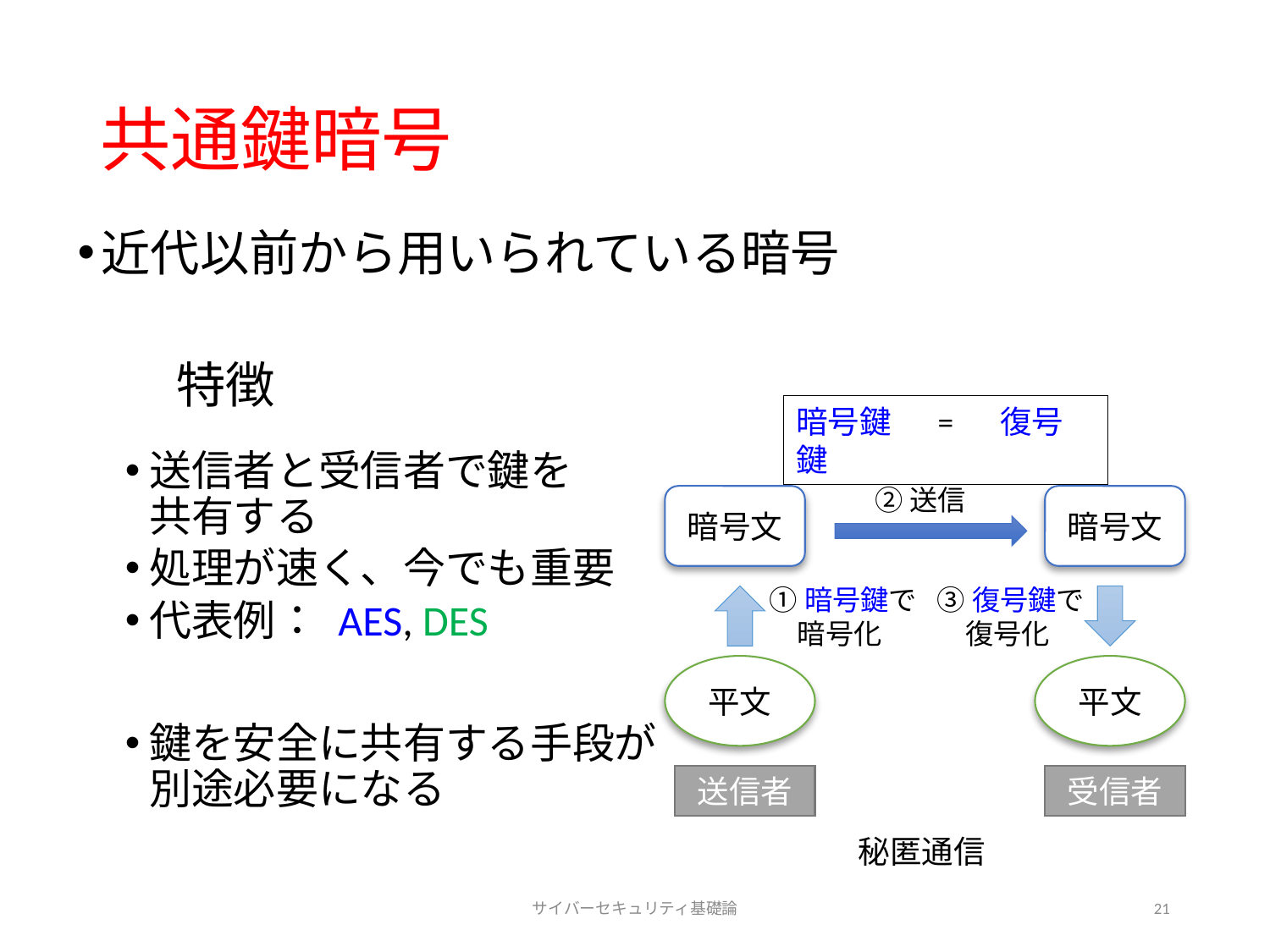

# 共通鍵暗号
近代以前から用いられている暗号

　　特徴

送信者と受信者で鍵を
共有する
処理が速く、今でも重要
代表例： AES, DES

鍵を安全に共有する手段が
別途必要になる

暗号鍵 　= 　復号鍵
②送信
暗号文
暗号文

①暗号鍵で
　暗号化
③復号鍵で
　復号化

平文
平文
送信者
受信者
秘匿通信
サイバーセキュリティ基礎論
21